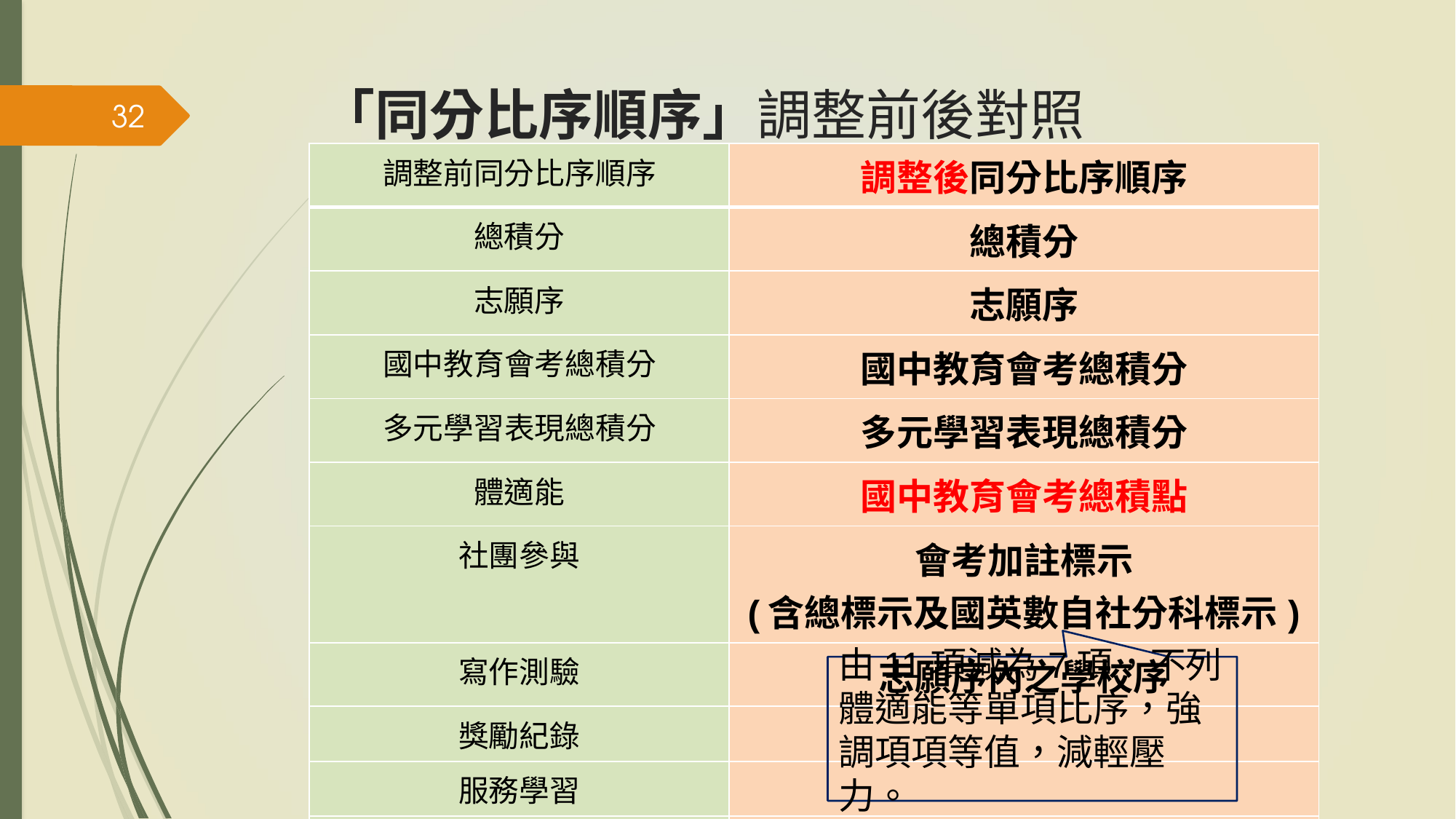

# 「同分比序順序」調整前後對照
32
| 調整前同分比序順序 | 調整後同分比序順序 |
| --- | --- |
| 總積分 | 總積分 |
| 志願序 | 志願序 |
| 國中教育會考總積分 | 國中教育會考總積分 |
| 多元學習表現總積分 | 多元學習表現總積分 |
| 體適能 | 國中教育會考總積點 |
| 社團參與 | 會考加註標示 (含總標示及國英數自社分科標示) |
| 寫作測驗 | 志願序內之學校序 |
| 獎勵紀錄 |  |
| 服務學習 |  |
| 競賽成績 |  |
| 會考加註標示 |  |
由11項減為7項，不列體適能等單項比序，強調項項等值，減輕壓力。